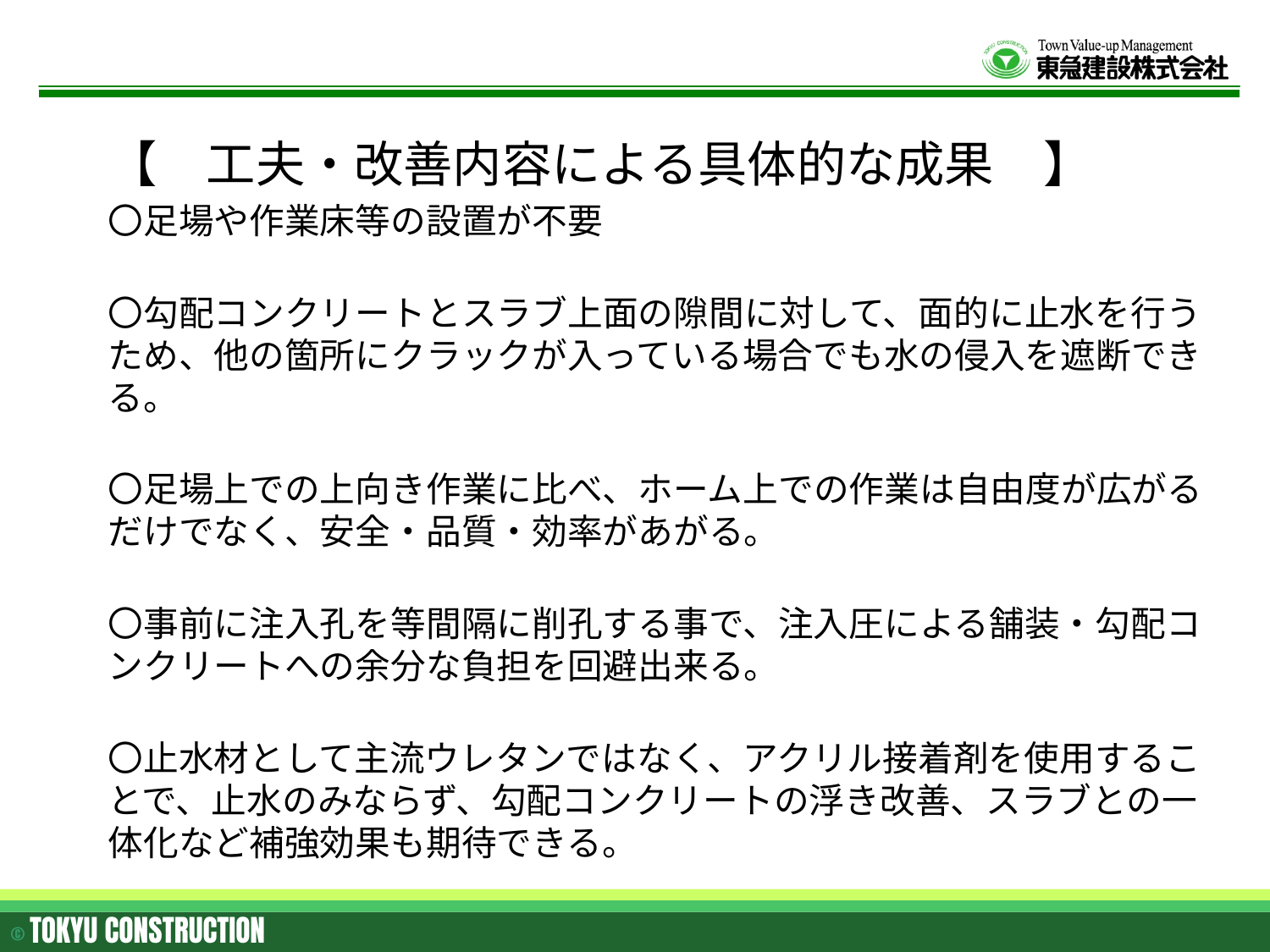

【　工夫・改善内容による具体的な成果　】
〇足場や作業床等の設置が不要

〇勾配コンクリートとスラブ上面の隙間に対して、面的に止水を行うため、他の箇所にクラックが入っている場合でも水の侵入を遮断できる。
〇足場上での上向き作業に比べ、ホーム上での作業は自由度が広がるだけでなく、安全・品質・効率があがる。

〇事前に注入孔を等間隔に削孔する事で、注入圧による舗装・勾配コンクリートへの余分な負担を回避出来る。

〇止水材として主流ウレタンではなく、アクリル接着剤を使用することで、止水のみならず、勾配コンクリートの浮き改善、スラブとの一体化など補強効果も期待できる。